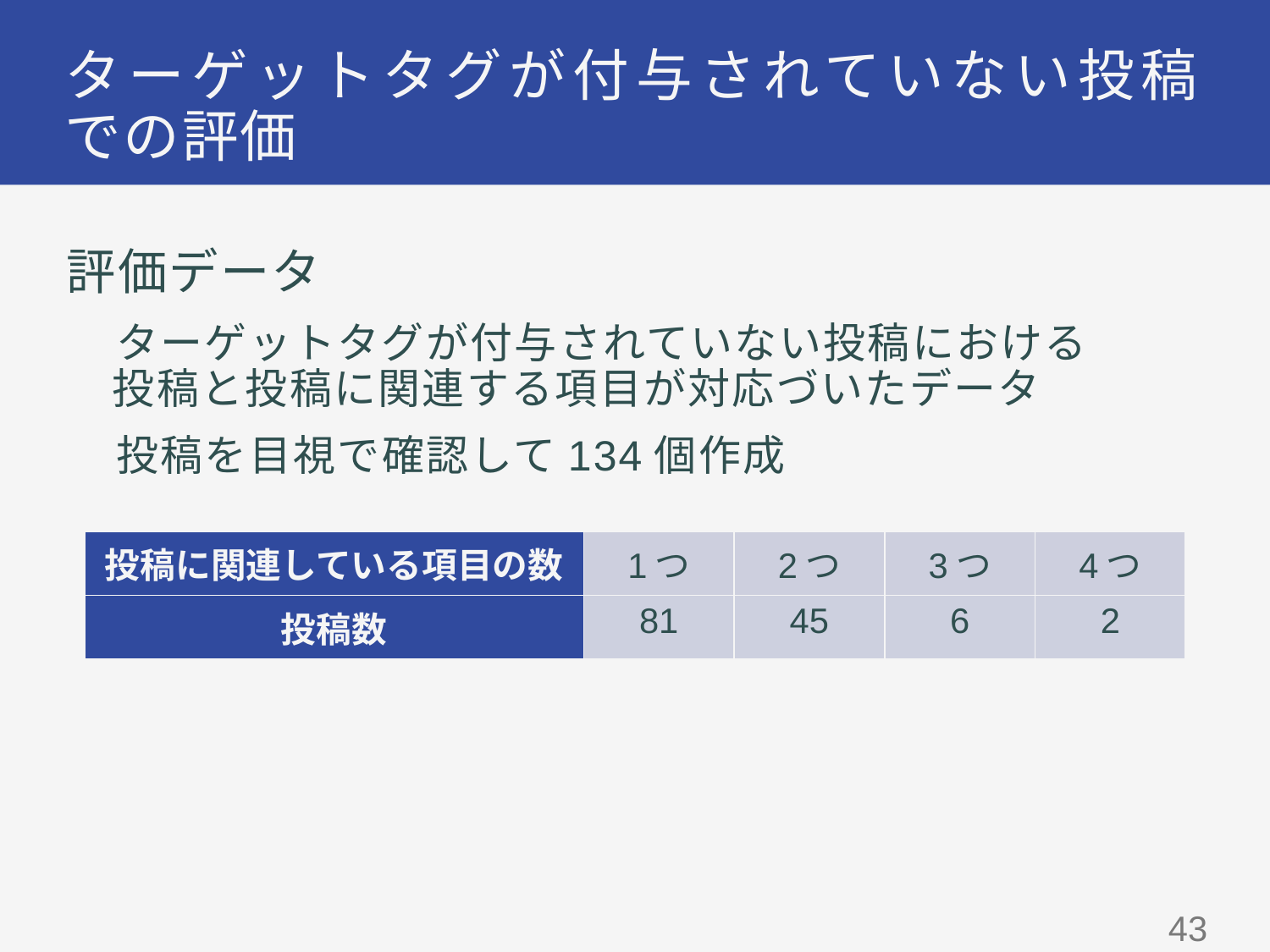

# ターゲットタグが付与されていない投稿 での評価
評価データ
ターゲットタグが付与されていない投稿における
投稿と投稿に関連する項目が対応づいたデータ
投稿を目視で確認して134個作成
| 投稿に関連している項目の数 | 1つ | 2つ | 3つ | 4つ |
| --- | --- | --- | --- | --- |
| 投稿数 | 81 | 45 | 6 | 2 |
43